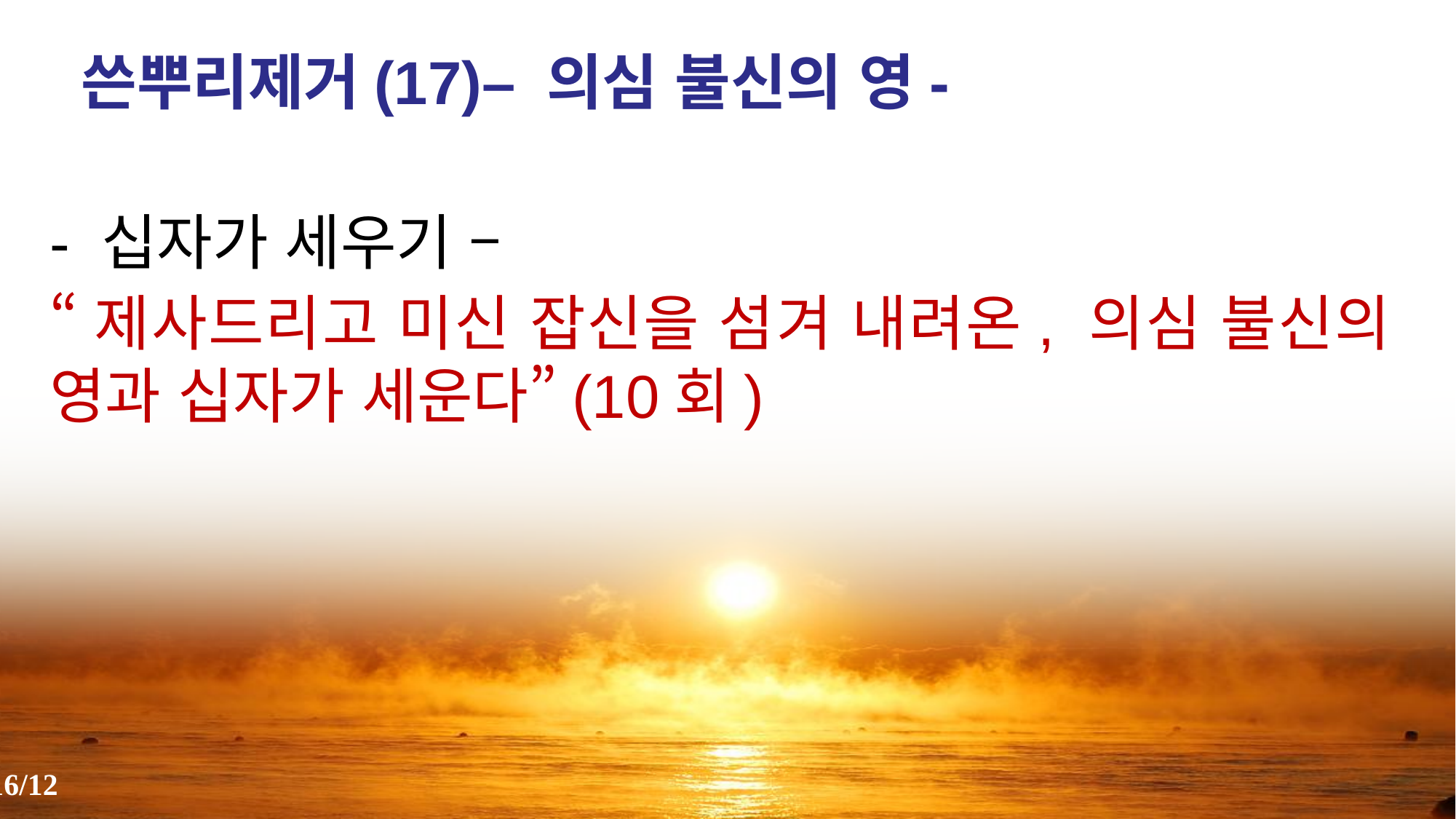

쓴뿌리제거(17)– 의심 불신의 영-

- 십자가 세우기 –
“제사드리고 미신 잡신을 섬겨 내려온, 의심 불신의 영과 십자가 세운다”(10회)